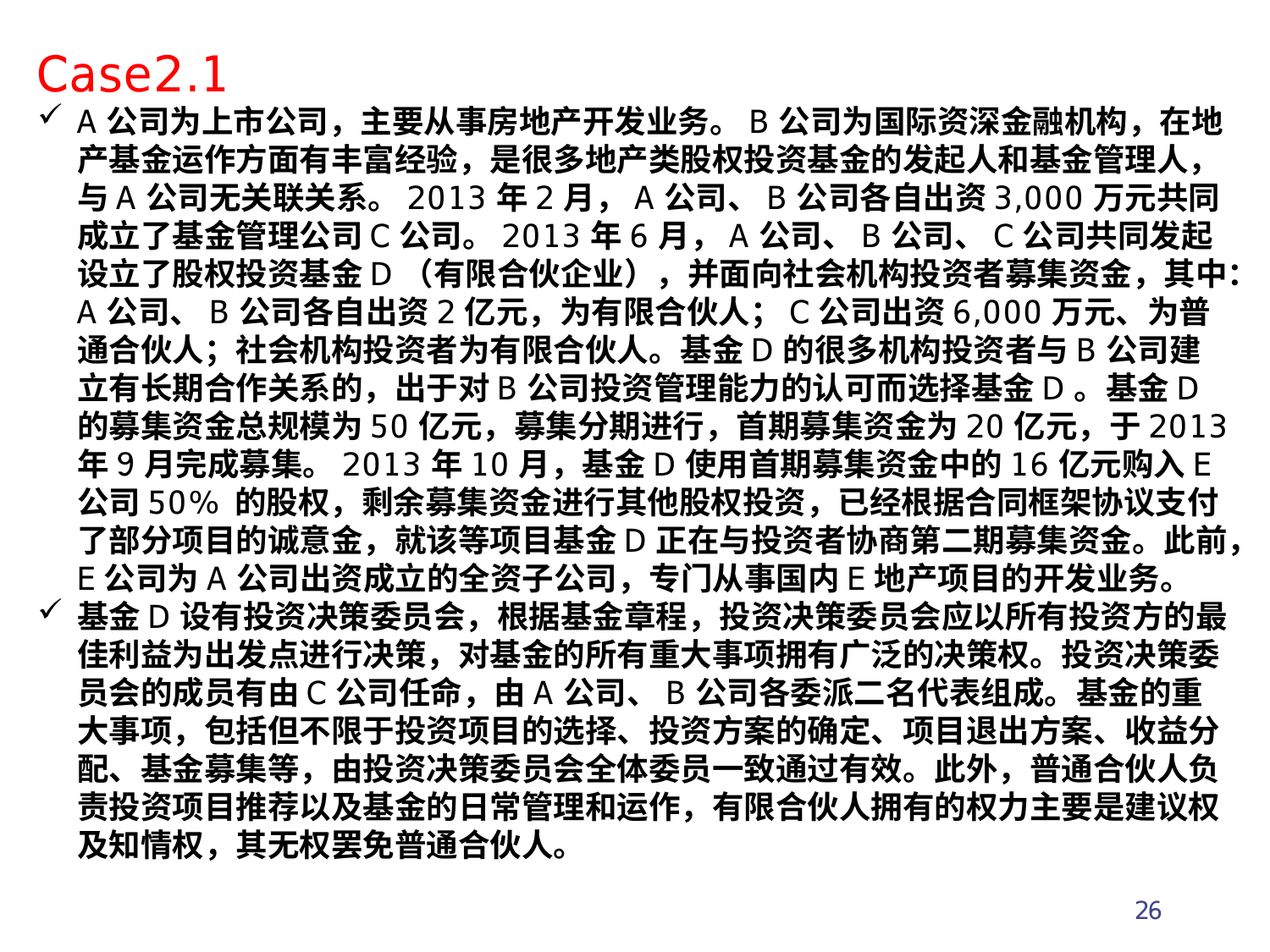

Case2.1
A公司为上市公司，主要从事房地产开发业务。B公司为国际资深金融机构，在地产基金运作方面有丰富经验，是很多地产类股权投资基金的发起人和基金管理人，与A公司无关联关系。2013年2月，A公司、B公司各自出资3,000万元共同成立了基金管理公司C公司。2013年6月，A公司、B公司、C公司共同发起设立了股权投资基金D（有限合伙企业），并面向社会机构投资者募集资金，其中：A公司、B公司各自出资2亿元，为有限合伙人；C公司出资6,000万元、为普通合伙人；社会机构投资者为有限合伙人。基金D的很多机构投资者与B公司建立有长期合作关系的，出于对B公司投资管理能力的认可而选择基金D。基金D的募集资金总规模为50亿元，募集分期进行，首期募集资金为20亿元，于2013年9月完成募集。2013年10月，基金D使用首期募集资金中的16亿元购入E公司50%的股权，剩余募集资金进行其他股权投资，已经根据合同框架协议支付了部分项目的诚意金，就该等项目基金D正在与投资者协商第二期募集资金。此前，E公司为A公司出资成立的全资子公司，专门从事国内E地产项目的开发业务。
基金D设有投资决策委员会，根据基金章程，投资决策委员会应以所有投资方的最佳利益为出发点进行决策，对基金的所有重大事项拥有广泛的决策权。投资决策委员会的成员有由C公司任命，由A公司、B公司各委派二名代表组成。基金的重大事项，包括但不限于投资项目的选择、投资方案的确定、项目退出方案、收益分配、基金募集等，由投资决策委员会全体委员一致通过有效。此外，普通合伙人负责投资项目推荐以及基金的日常管理和运作，有限合伙人拥有的权力主要是建议权及知情权，其无权罢免普通合伙人。

26